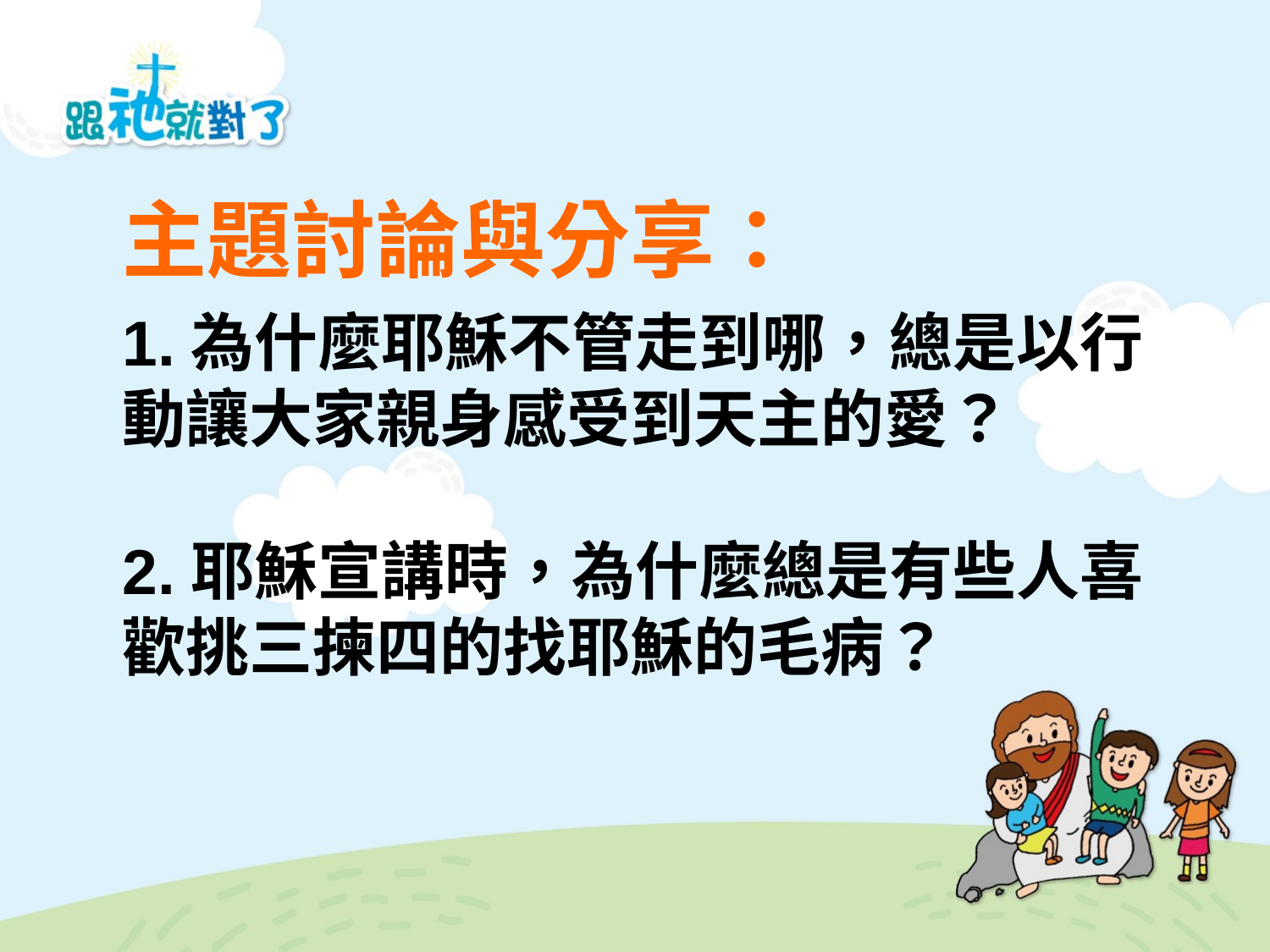

主題討論與分享：
1.為什麼耶穌不管走到哪，總是以行動讓大家親身感受到天主的愛？

2.耶穌宣講時，為什麼總是有些人喜歡挑三揀四的找耶穌的毛病？